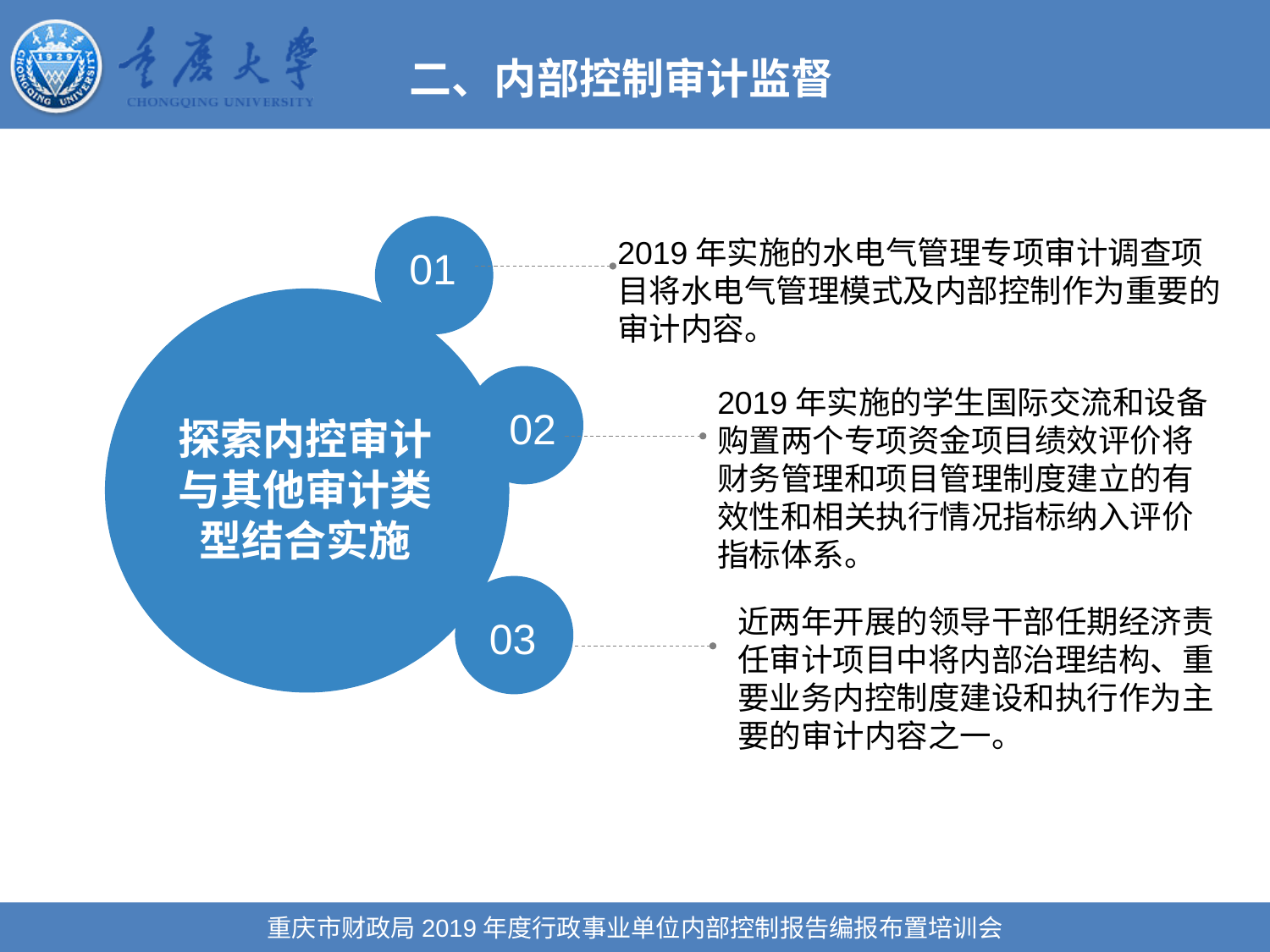

二、内部控制审计监督

01
2019年实施的水电气管理专项审计调查项目将水电气管理模式及内部控制作为重要的审计内容。

02
2019年实施的学生国际交流和设备购置两个专项资金项目绩效评价将财务管理和项目管理制度建立的有效性和相关执行情况指标纳入评价指标体系。
探索内控审计与其他审计类型结合实施

03
近两年开展的领导干部任期经济责任审计项目中将内部治理结构、重要业务内控制度建设和执行作为主要的审计内容之一。

13
重庆市财政局2019年度行政事业单位内部控制报告编报布置培训会